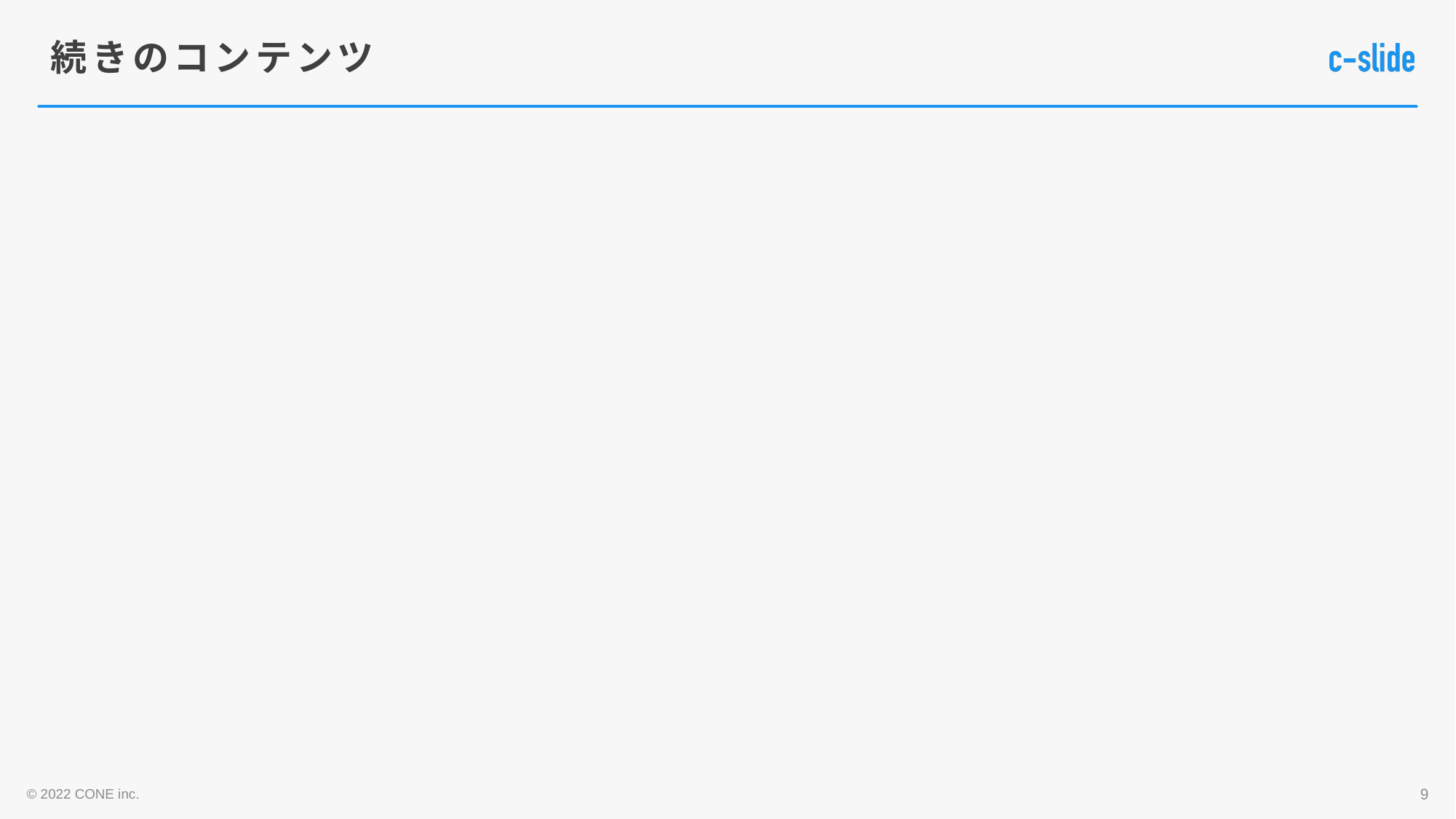

# 続きのコンテンツ
9
© 2022 CONE inc.